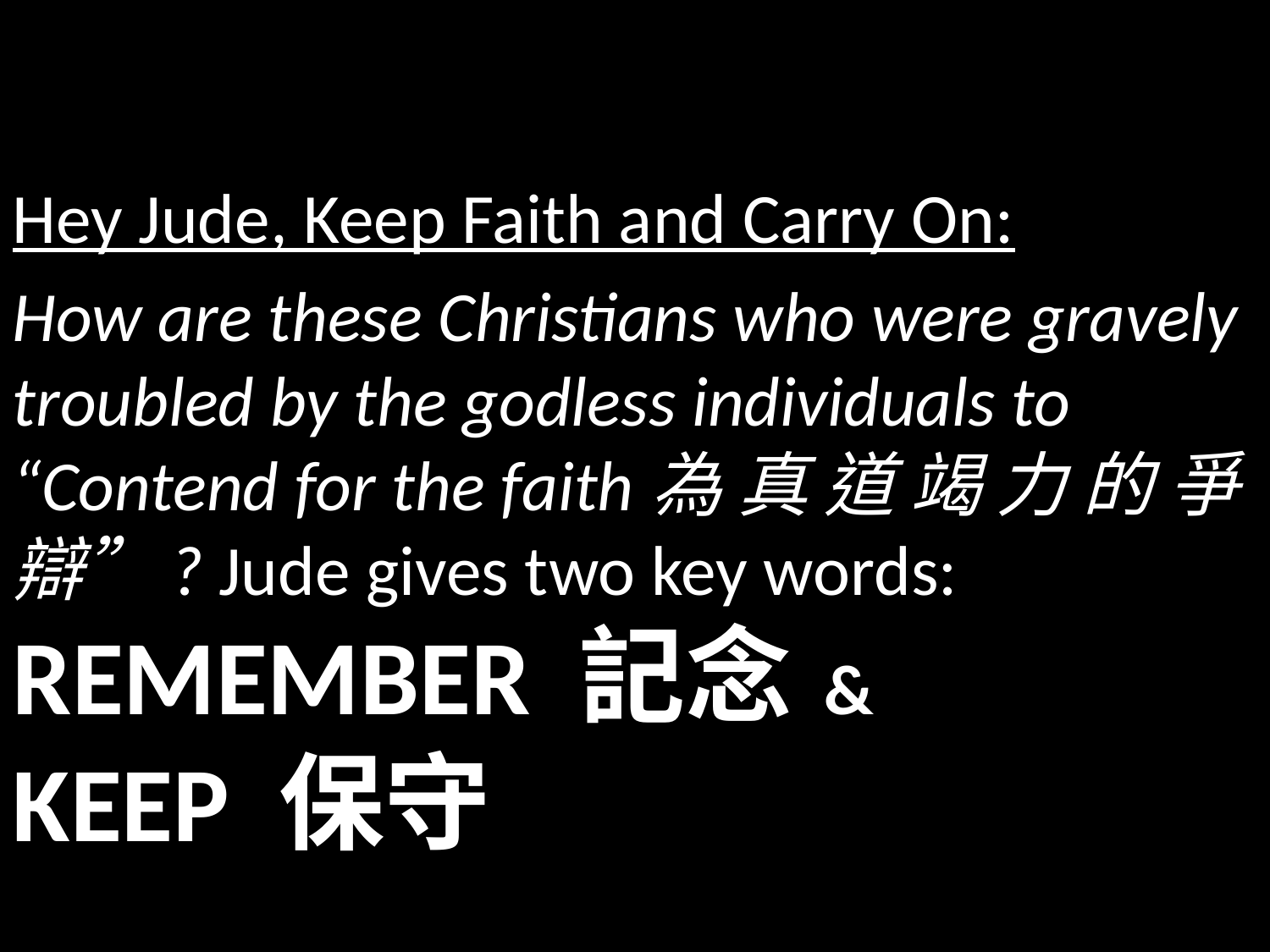

Hey Jude, Keep Faith and Carry On:
How are these Christians who were gravely troubled by the godless individuals to “Contend for the faith為 真 道 竭 力 的 爭 辯”? Jude gives two key words: REMEMBER 記念 &
KEEP 保守